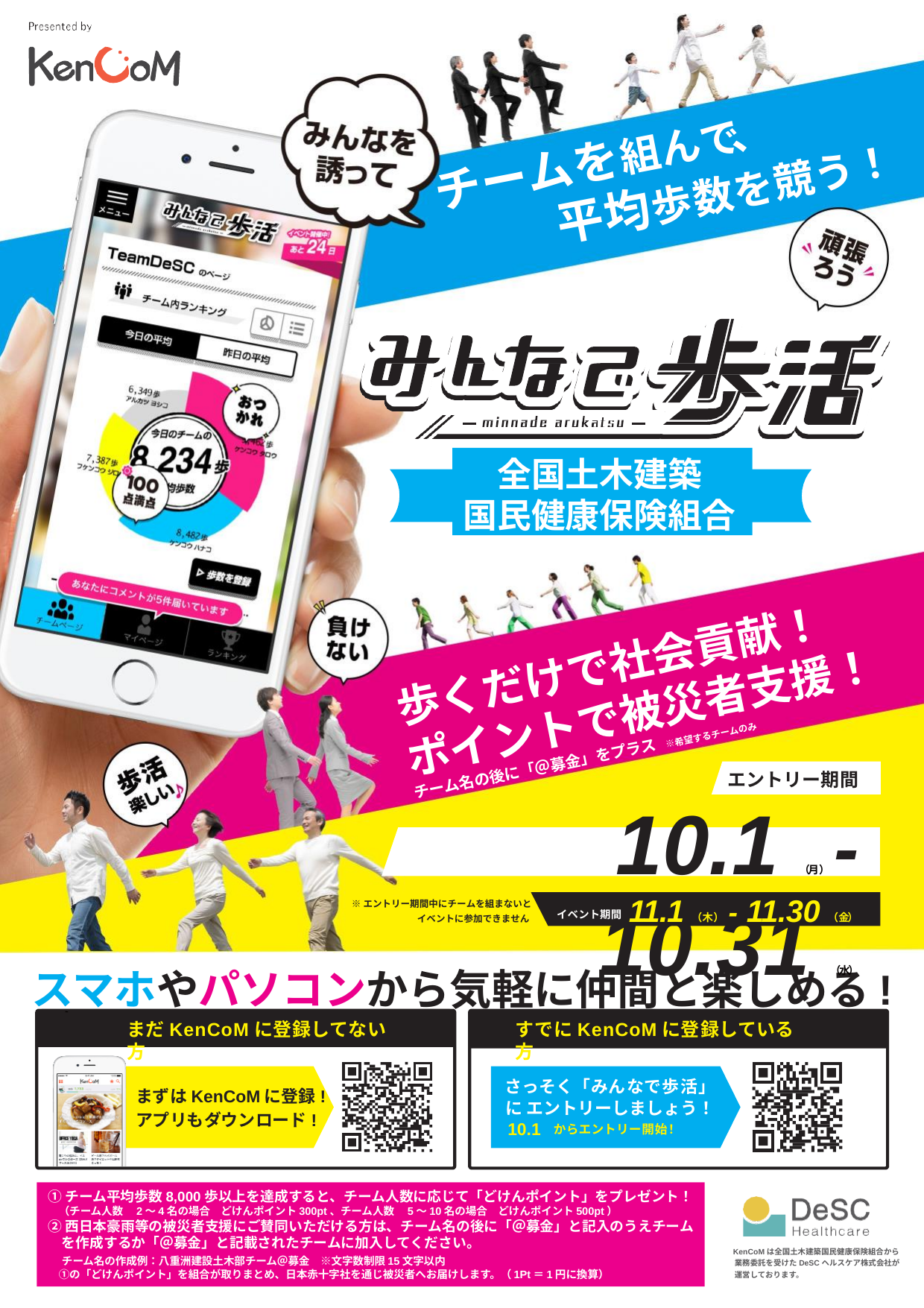

チームを組んで、
平均歩数を競う！

　全国土木建築
国民健康保険組合

歩くだけで社会貢献！
ポイントで被災者支援！
チーム名の後に「＠募金」をプラス　※希望するチームのみ

エントリー期間
10.1（月）- 10.31（水）

イベント期間 11.1（木）- 11.30（金）

※エントリー期間中にチームを組まないと
イベントに参加できません
スマホやパソコンから気軽に仲間と楽しめる!

まだKenCoMに登録してない方
すでにKenCoMに登録している方

さっそく「みんなで歩活」に エントリーしましょう！
10.1 からエントリー開始！

まずはKenCoMに登録!
アプリもダウンロード!

①チーム平均歩数8,000歩以上を達成すると、チーム人数に応じて「どけんポイント」をプレゼント！
　（チーム人数　2～4名の場合　どけんポイント300pt、チーム人数　5～10名の場合　どけんポイント500pt）
②西日本豪雨等の被災者支援にご賛同いただける方は、チーム名の後に「＠募金」と記入のうえチーム
　を作成するか「＠募金」と記載されたチームに加入してください。
　チーム名の作成例：八重洲建設土木部チーム＠募金　※文字数制限15文字以内
　①の「どけんポイント」を組合が取りまとめ、日本赤十字社を通じ被災者へお届けします。（1Pt＝1円に換算）

 KenCoMは全国土木建築国民健康保険組合から
 業務委託を受けたDeSCヘルスケア株式会社が
 運営しております。